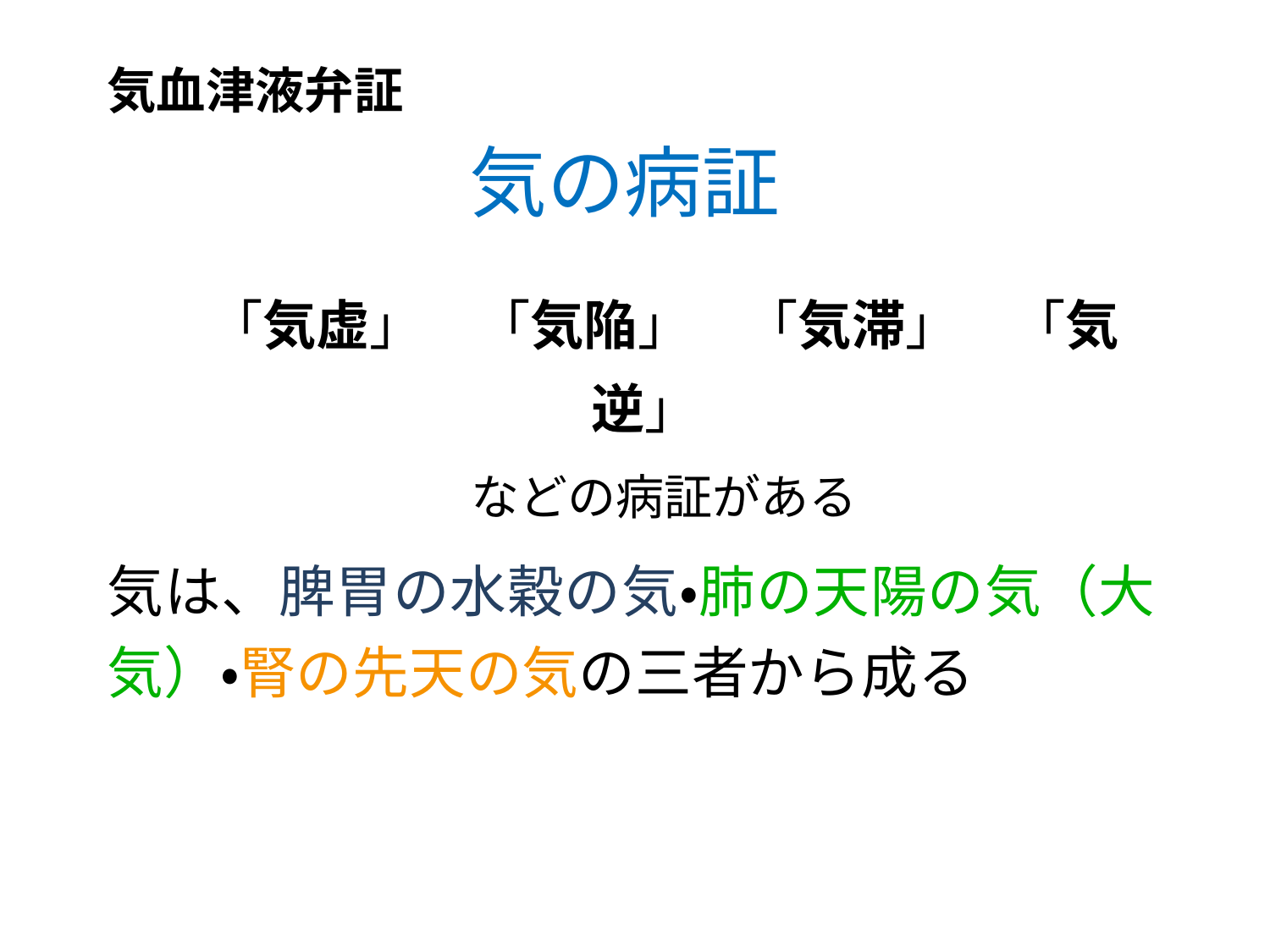

気血津液弁証
# 気の病証
「気虚」　「気陥」　「気滞」　「気逆」
などの病証がある
気は、脾胃の水穀の気・肺の天陽の気（大　気）・腎の先天の気の三者から成る